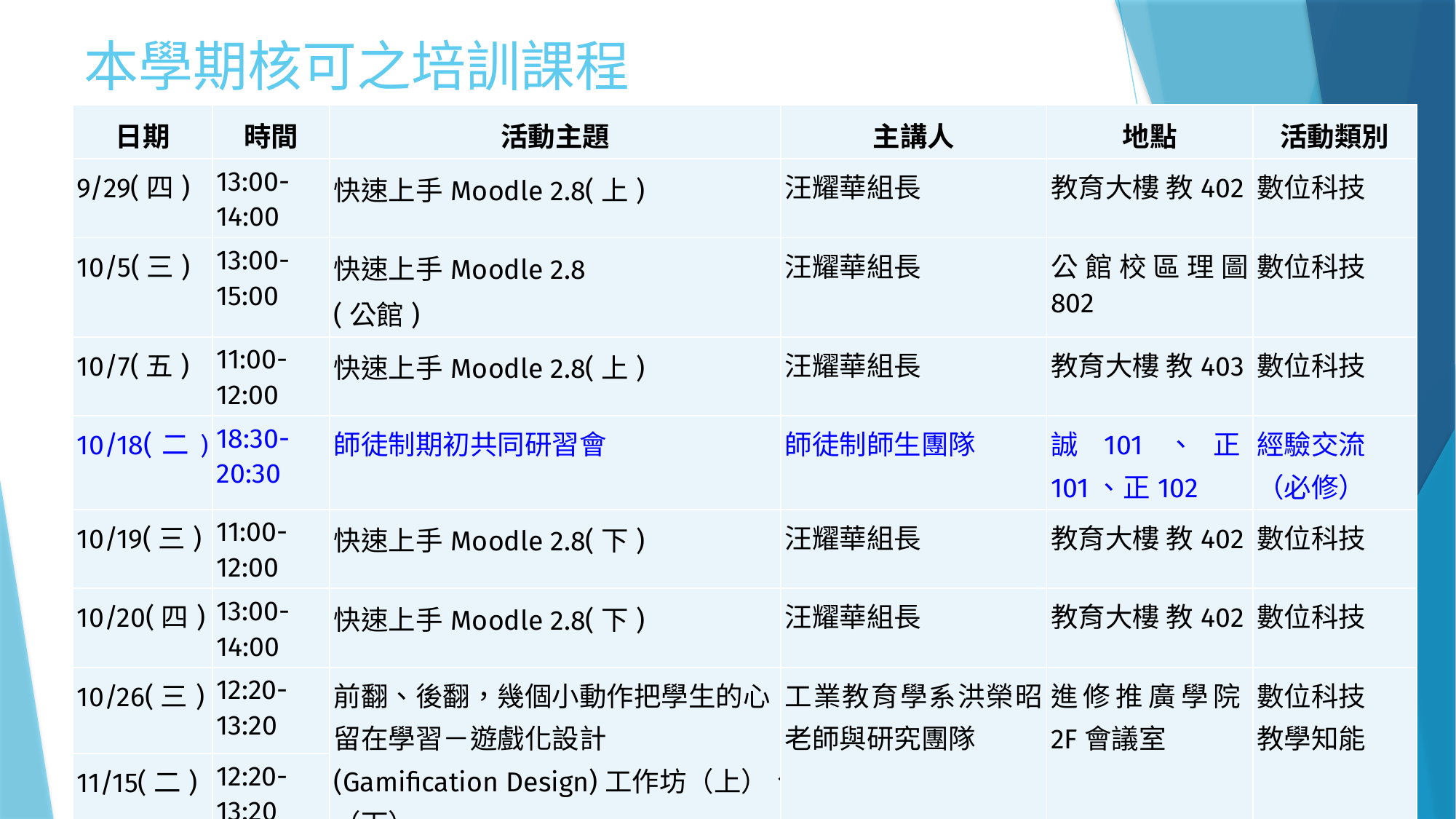

# 本學期核可之培訓課程
| 日期 | 時間 | 活動主題 | 主講人 | 地點 | 活動類別 |
| --- | --- | --- | --- | --- | --- |
| 9/29(四) | 13:00-14:00 | 快速上手Moodle 2.8(上) | 汪耀華組長 | 教育大樓 教402 | 數位科技 |
| 10/5(三) | 13:00-15:00 | 快速上手Moodle 2.8 (公館) | 汪耀華組長 | 公館校區理圖 802 | 數位科技 |
| 10/7(五) | 11:00-12:00 | 快速上手Moodle 2.8(上) | 汪耀華組長 | 教育大樓 教403 | 數位科技 |
| 10/18(二) | 18:30-20:30 | 師徒制期初共同研習會 | 師徒制師生團隊 | 誠101、正101、正102 | 經驗交流 （必修） |
| 10/19(三) | 11:00-12:00 | 快速上手Moodle 2.8(下) | 汪耀華組長 | 教育大樓 教402 | 數位科技 |
| 10/20(四) | 13:00-14:00 | 快速上手Moodle 2.8(下) | 汪耀華組長 | 教育大樓 教402 | 數位科技 |
| 10/26(三) | 12:20-13:20 | 前翻、後翻，幾個小動作把學生的心留在學習－遊戲化設計(Gamification Design)工作坊（上）、（下） | 工業教育學系洪榮昭老師與研究團隊 | 進修推廣學院2F會議室 | 數位科技 教學知能 |
| 11/15(二) | 12:20-13:20 |  |  |  |  |